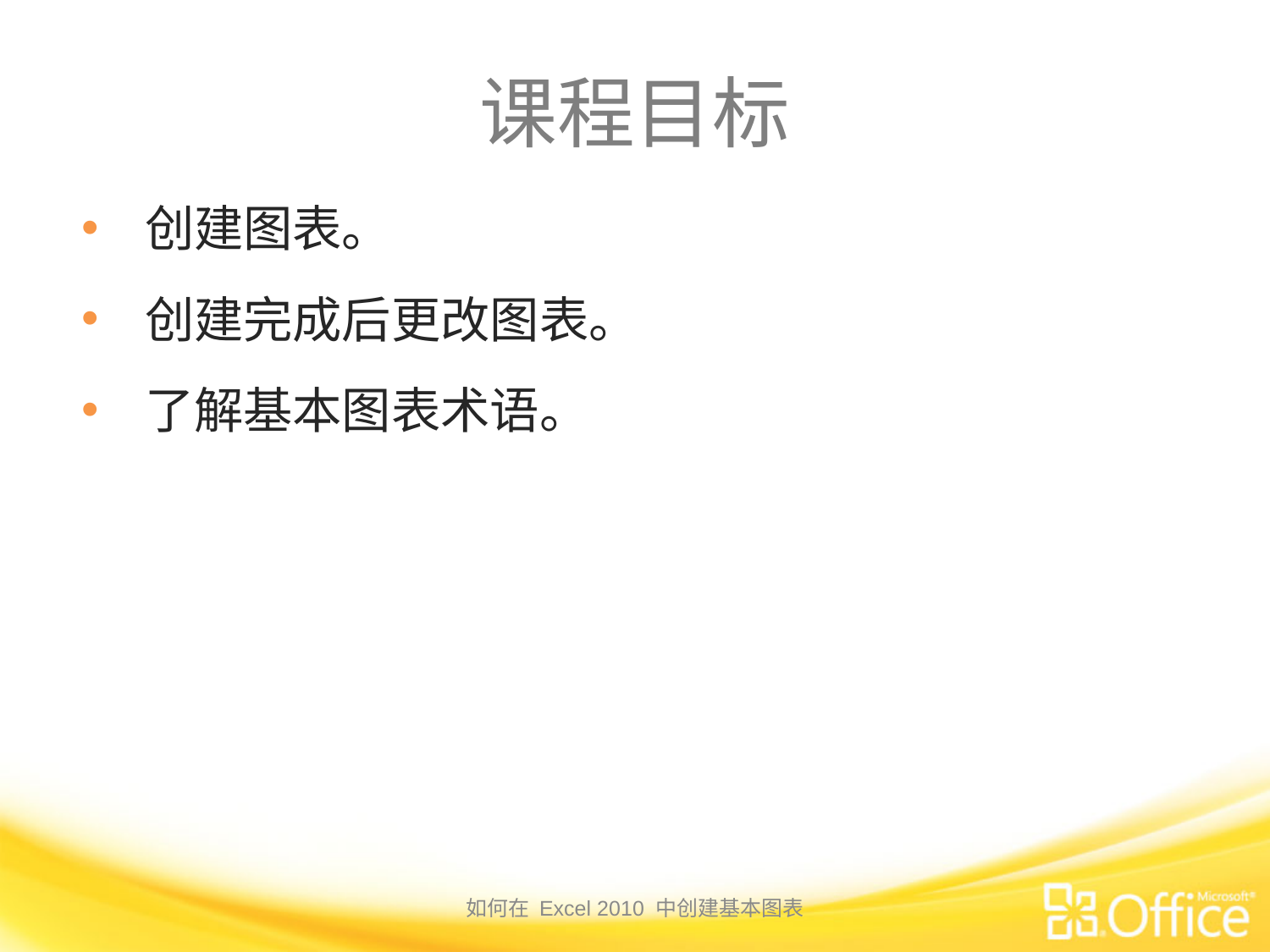

# 课程目标
创建图表。
创建完成后更改图表。
了解基本图表术语。
如何在 Excel 2010 中创建基本图表